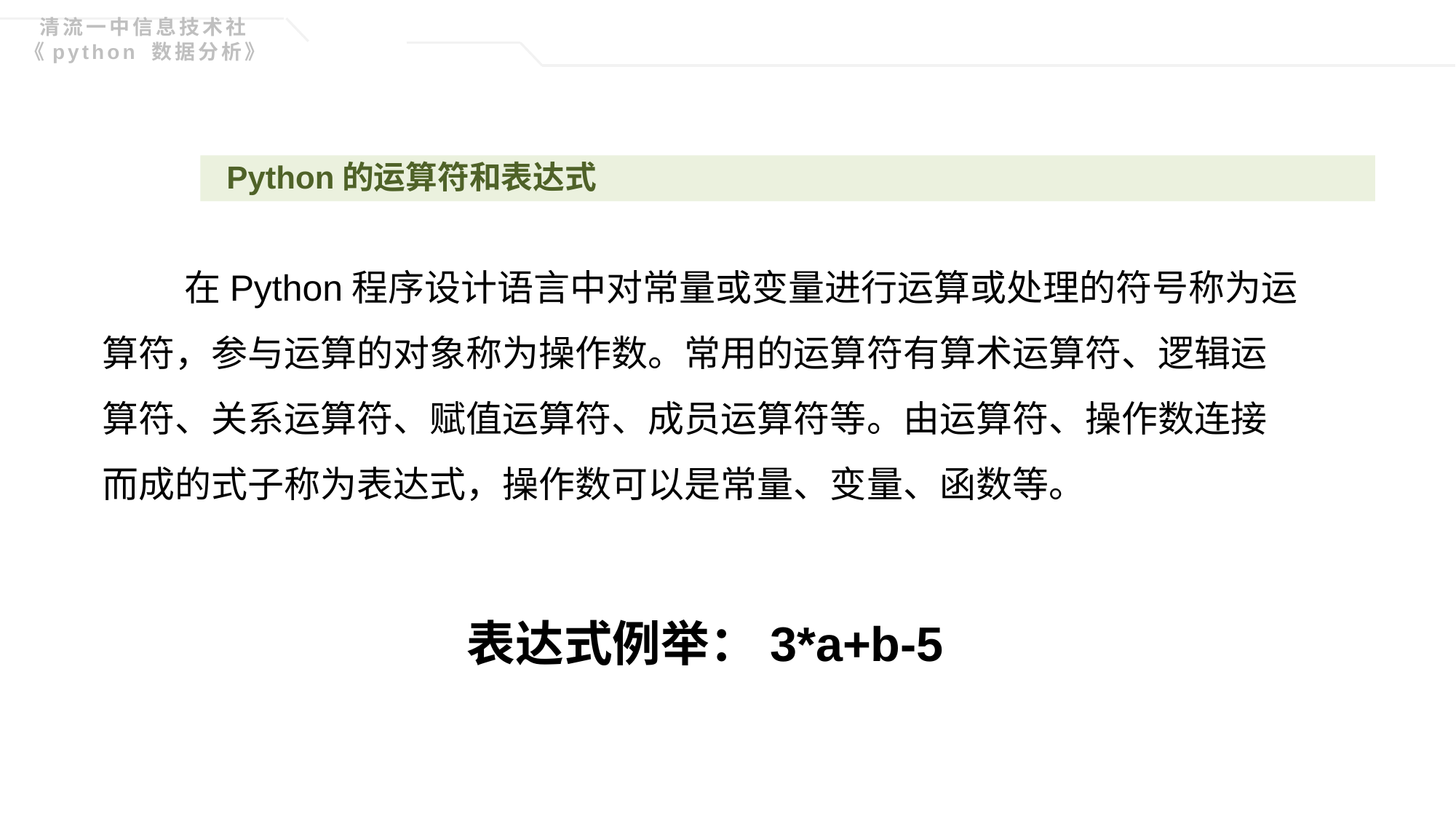

清流一中信息技术社《python 数据分析》
Python的运算符和表达式
4.1.3

         在Python程序设计语言中对常量或变量进行运算或处理的符号称为运算符，参与运算的对象称为操作数。常用的运算符有算术运算符、逻辑运算符、关系运算符、赋值运算符、成员运算符等。由运算符、操作数连接而成的式子称为表达式，操作数可以是常量、变量、函数等。
表达式例举：3*a+b-5